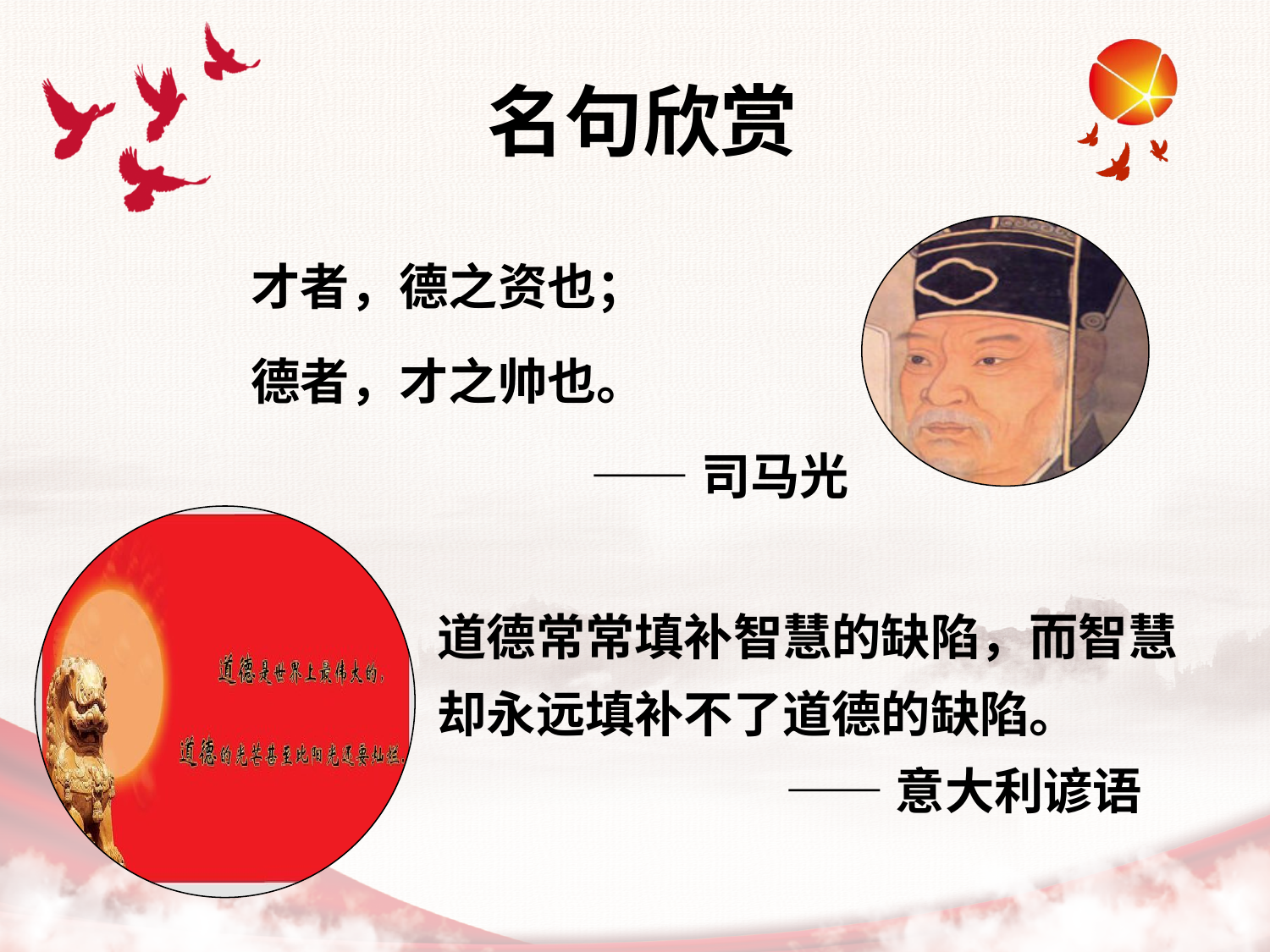

名句欣赏

才者，德之资也；
德者，才之帅也。
            ——司马光

道德常常填补智慧的缺陷，而智慧却永远填补不了道德的缺陷。
                               ——意大利谚语